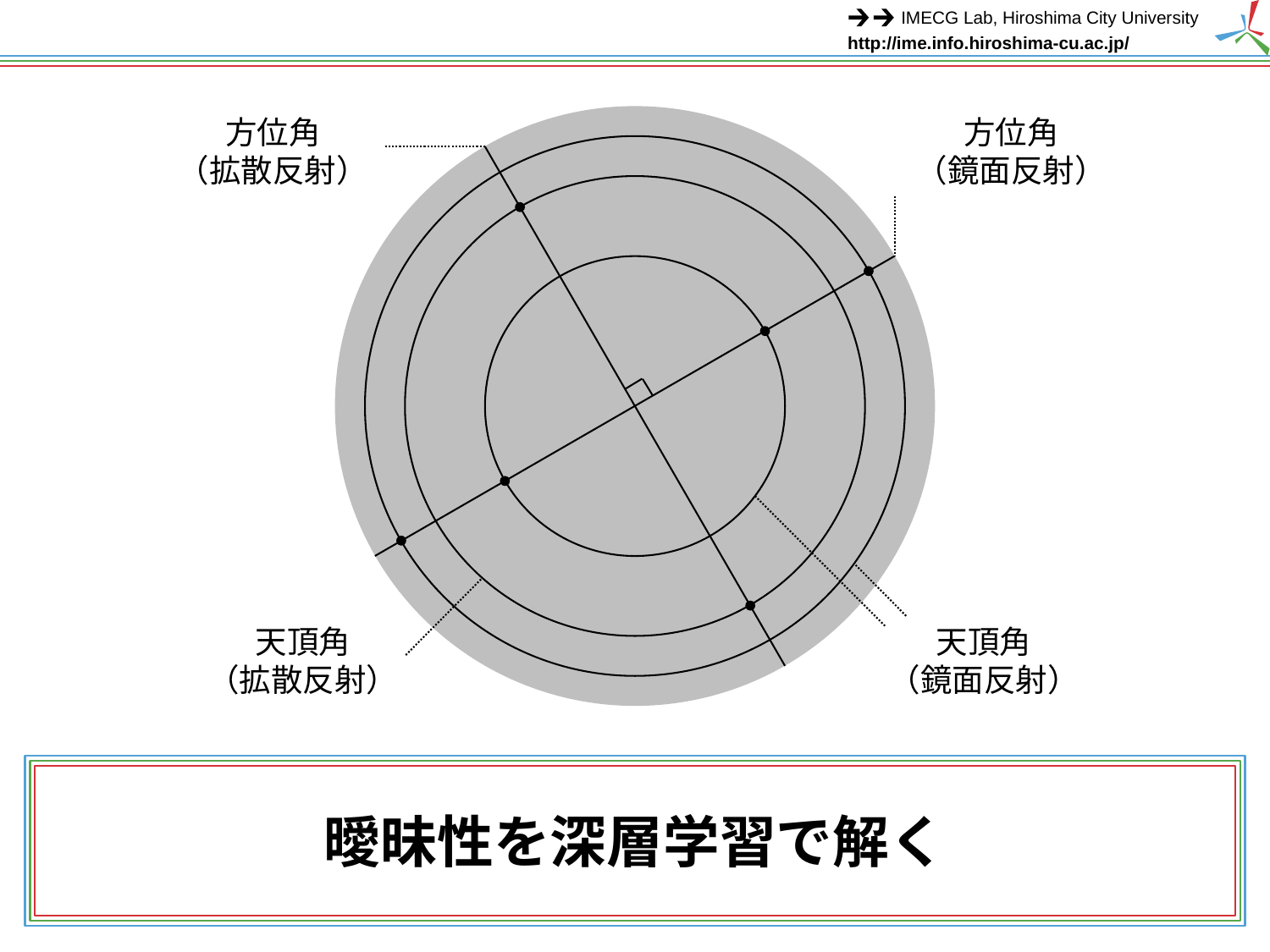

方位角
（拡散反射）

方位角
（鏡面反射）

天頂角
（拡散反射）
天頂角
（鏡面反射）
# 曖昧性を深層学習で解く